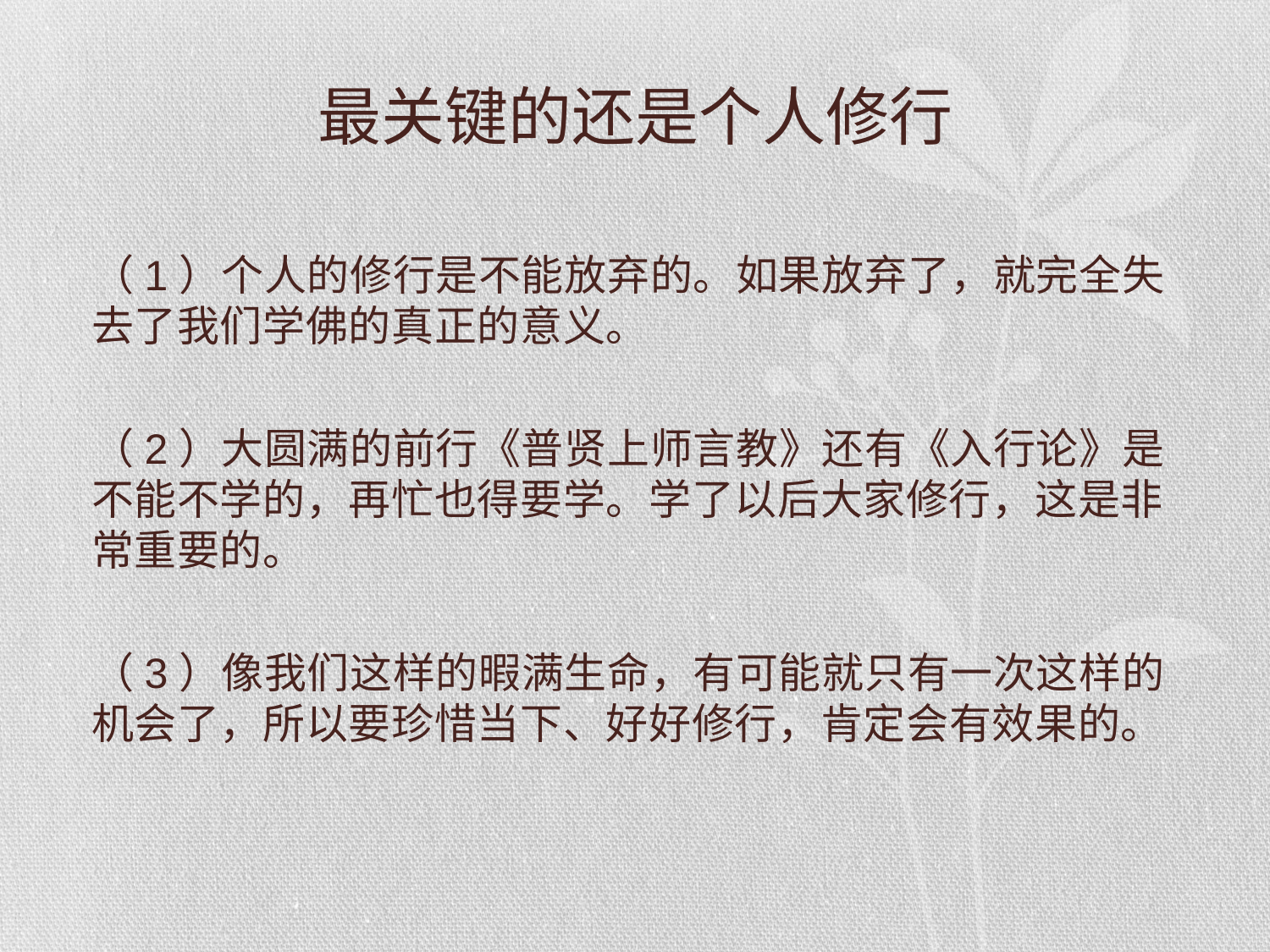

# 最关键的还是个人修行

（1）个人的修行是不能放弃的。如果放弃了，就完全失去了我们学佛的真正的意义。

（2）大圆满的前行《普贤上师言教》还有《入行论》是不能不学的，再忙也得要学。学了以后大家修行，这是非常重要的。

（3）像我们这样的暇满生命，有可能就只有一次这样的机会了，所以要珍惜当下、好好修行，肯定会有效果的。